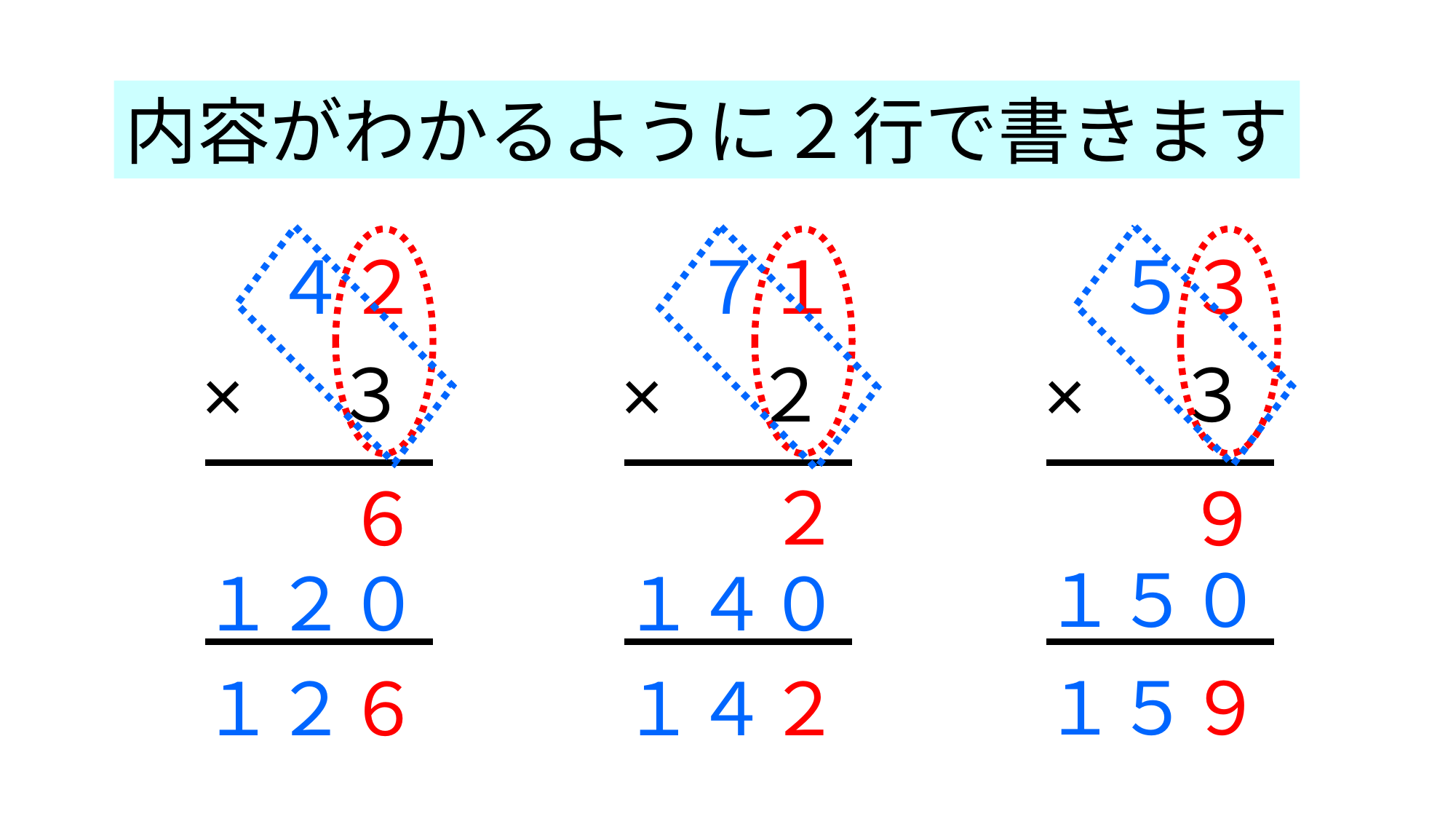

内容がわかるように２行で書きます

４２
７１
５３

×　３
×　２
×　３
２
６
９
１５０
１２０
１４０
１２６
１４２
１５９